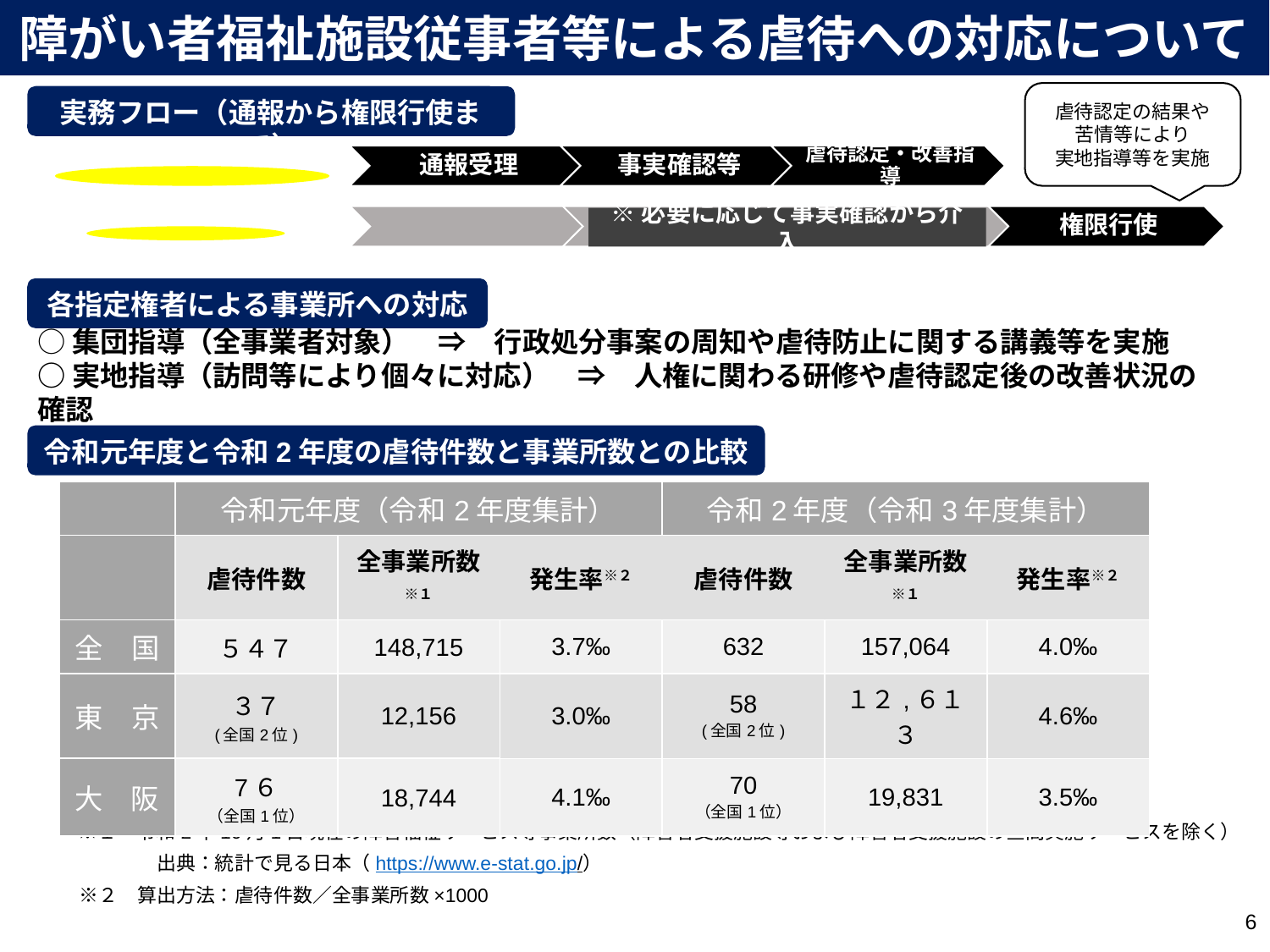

障がい者福祉施設従事者等による虐待への対応について
虐待認定の結果や
苦情等により
実地指導等を実施
実務フロー（通報から権限行使まで）
通報受理
事実確認等
虐待認定・改善指導
虐待防止センターの役割

権限行使
※必要に応じて事実確認から介入
指定権者の役割

各指定権者による事業所への対応
○集団指導（全事業者対象）　⇒　行政処分事案の周知や虐待防止に関する講義等を実施
○実地指導（訪問等により個々に対応）　⇒　人権に関わる研修や虐待認定後の改善状況の確認
令和元年度と令和2年度の虐待件数と事業所数との比較
|  | 令和元年度（令和2年度集計） |  |  | 令和2年度（令和3年度集計） |  |  |
| --- | --- | --- | --- | --- | --- | --- |
|  | 虐待件数 | 全事業所数※１ | 発生率※２ | 虐待件数 | 全事業所数※１ | 発生率※２ |
| 全　国 | ５４７ | 148,715 | 3.7‰ | 632 | 157,064 | 4.0‰ |
| 東　京 | ３７ (全国2位) | 12,156 | 3.0‰ | 58 (全国2位) | １２,６１３ | 4.6‰ |
| 大　阪 | 7６ （全国1位） | 18,744 | 4.1‰ | 70 （全国1位） | 19,831 | 3.5‰ |
　　※１　令和2年10月1日現在の障害福祉サービス等事業所数（障害者支援施設等および障害者支援施設の昼間実施サービスを除く）
　　　　　　出典：統計で見る日本（https://www.e-stat.go.jp/）
　　※２　算出方法：虐待件数／全事業所数×1000

6